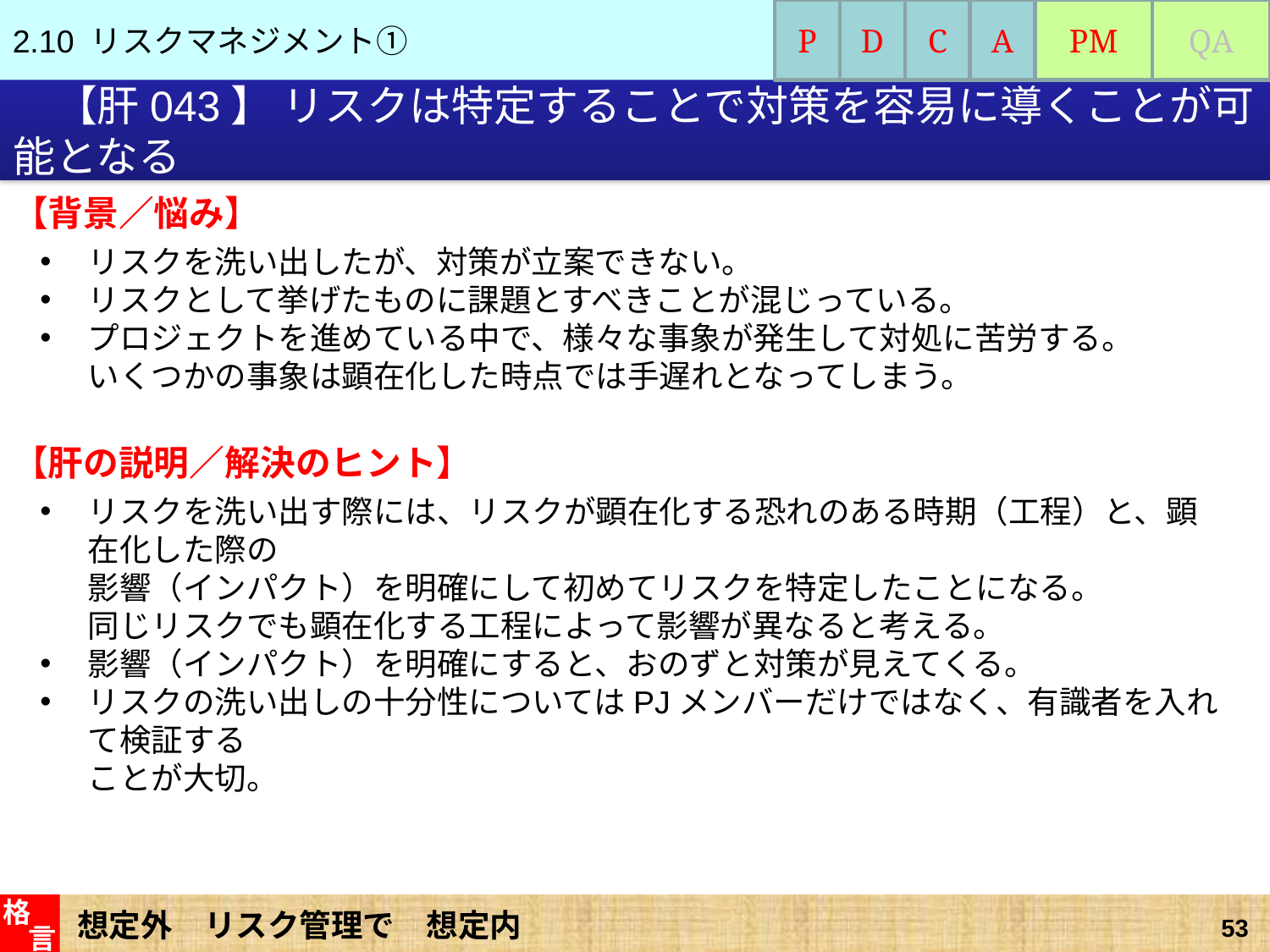

2.10 リスクマネジメント①
P
D
C
A
PM
QA
# 【肝043】 リスクは特定することで対策を容易に導くことが可能となる
【背景／悩み】
リスクを洗い出したが、対策が立案できない。
リスクとして挙げたものに課題とすべきことが混じっている。
プロジェクトを進めている中で、様々な事象が発生して対処に苦労する。
いくつかの事象は顕在化した時点では手遅れとなってしまう。
【肝の説明／解決のヒント】
リスクを洗い出す際には、リスクが顕在化する恐れのある時期（工程）と、顕在化した際の
影響（インパクト）を明確にして初めてリスクを特定したことになる。
同じリスクでも顕在化する工程によって影響が異なると考える。
影響（インパクト）を明確にすると、おのずと対策が見えてくる。
リスクの洗い出しの十分性についてはPJメンバーだけではなく、有識者を入れて検証する
ことが大切。
想定外　リスク管理で　想定内
格
言
53